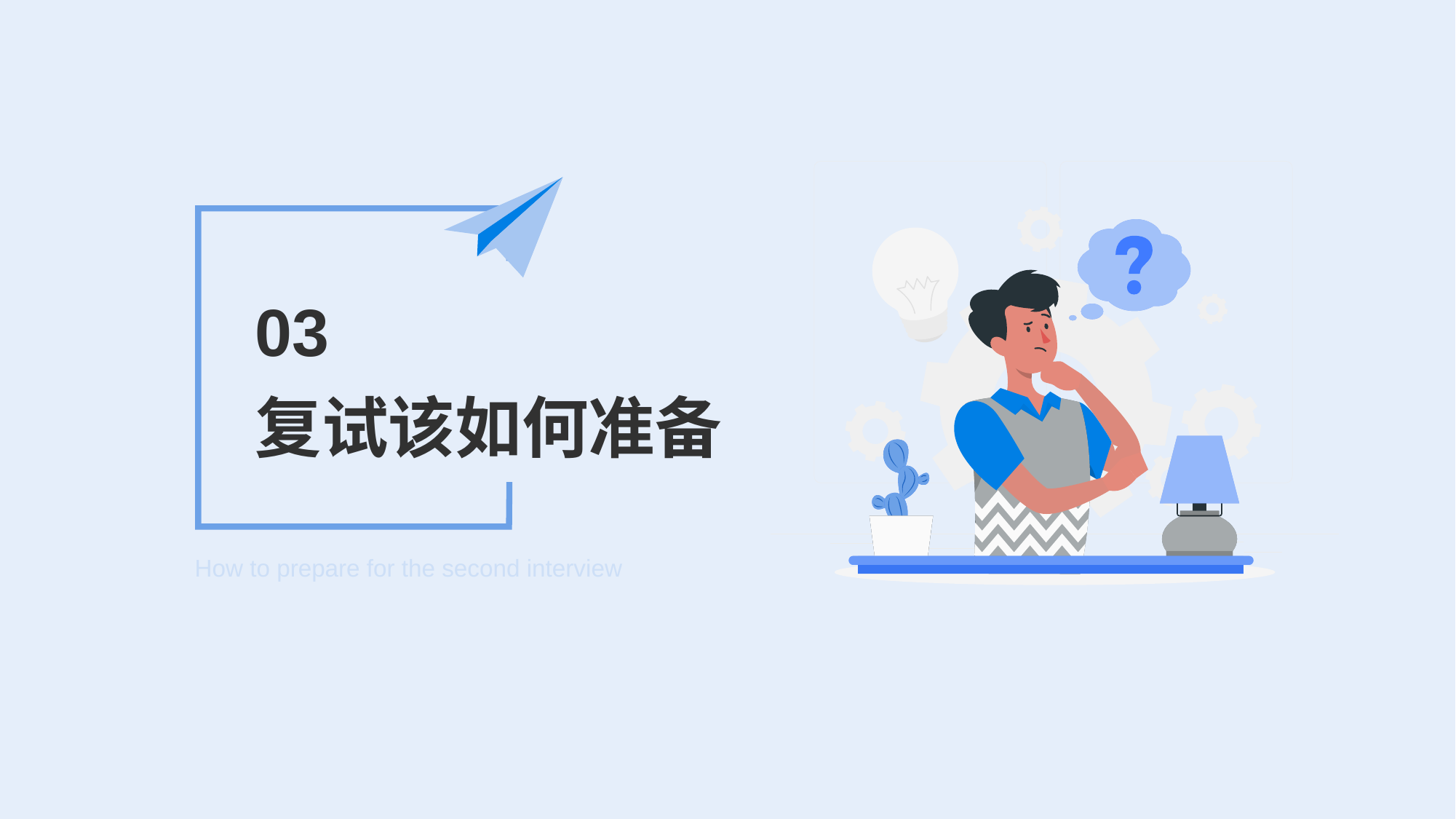

03
复试该如何准备
How to prepare for the second interview